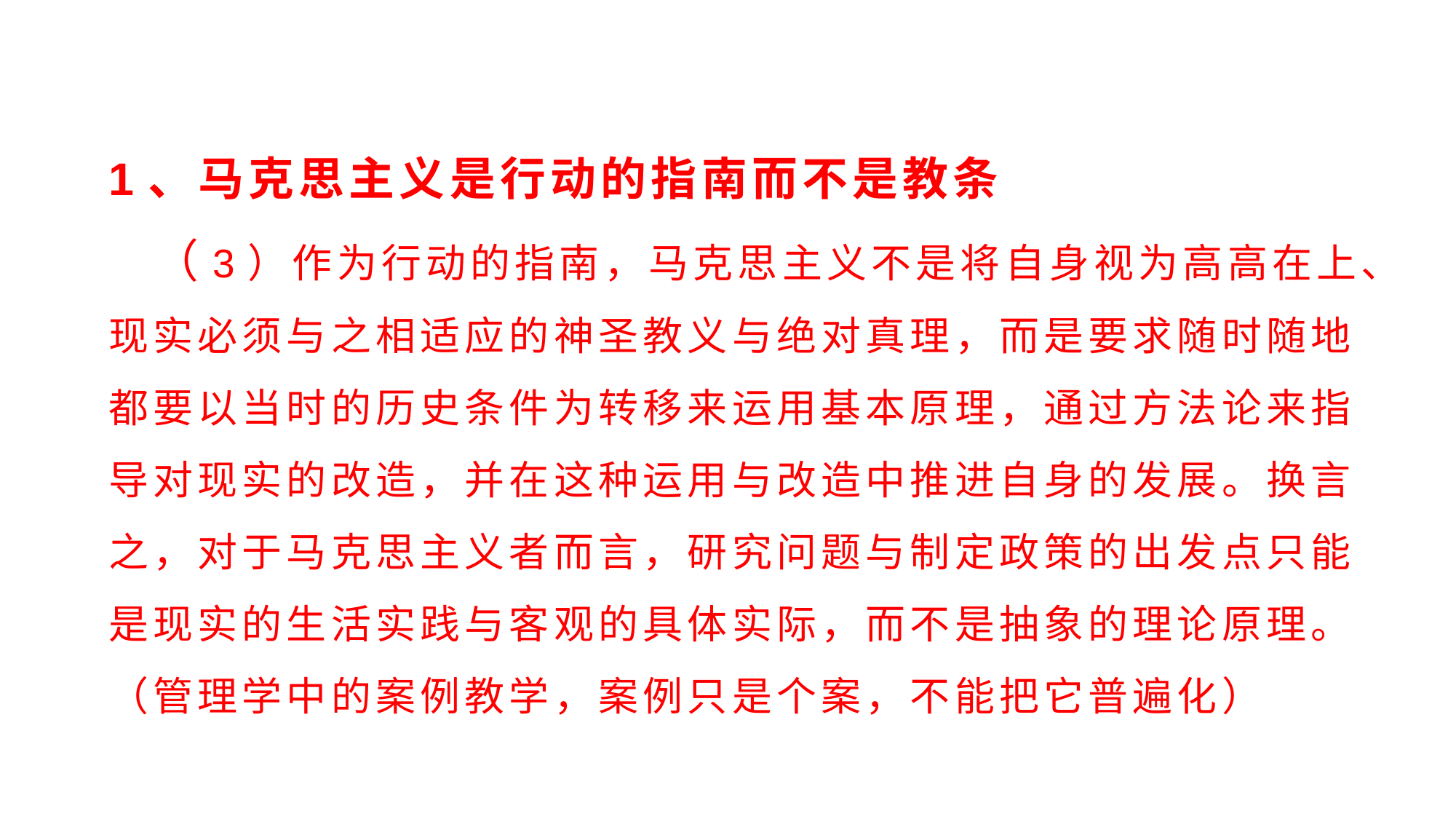

# 1、马克思主义是行动的指南而不是教条 （3）作为行动的指南，马克思主义不是将自身视为高高在上、现实必须与之相适应的神圣教义与绝对真理，而是要求随时随地都要以当时的历史条件为转移来运用基本原理，通过方法论来指导对现实的改造，并在这种运用与改造中推进自身的发展。换言之，对于马克思主义者而言，研究问题与制定政策的出发点只能是现实的生活实践与客观的具体实际，而不是抽象的理论原理。（管理学中的案例教学，案例只是个案，不能把它普遍化）